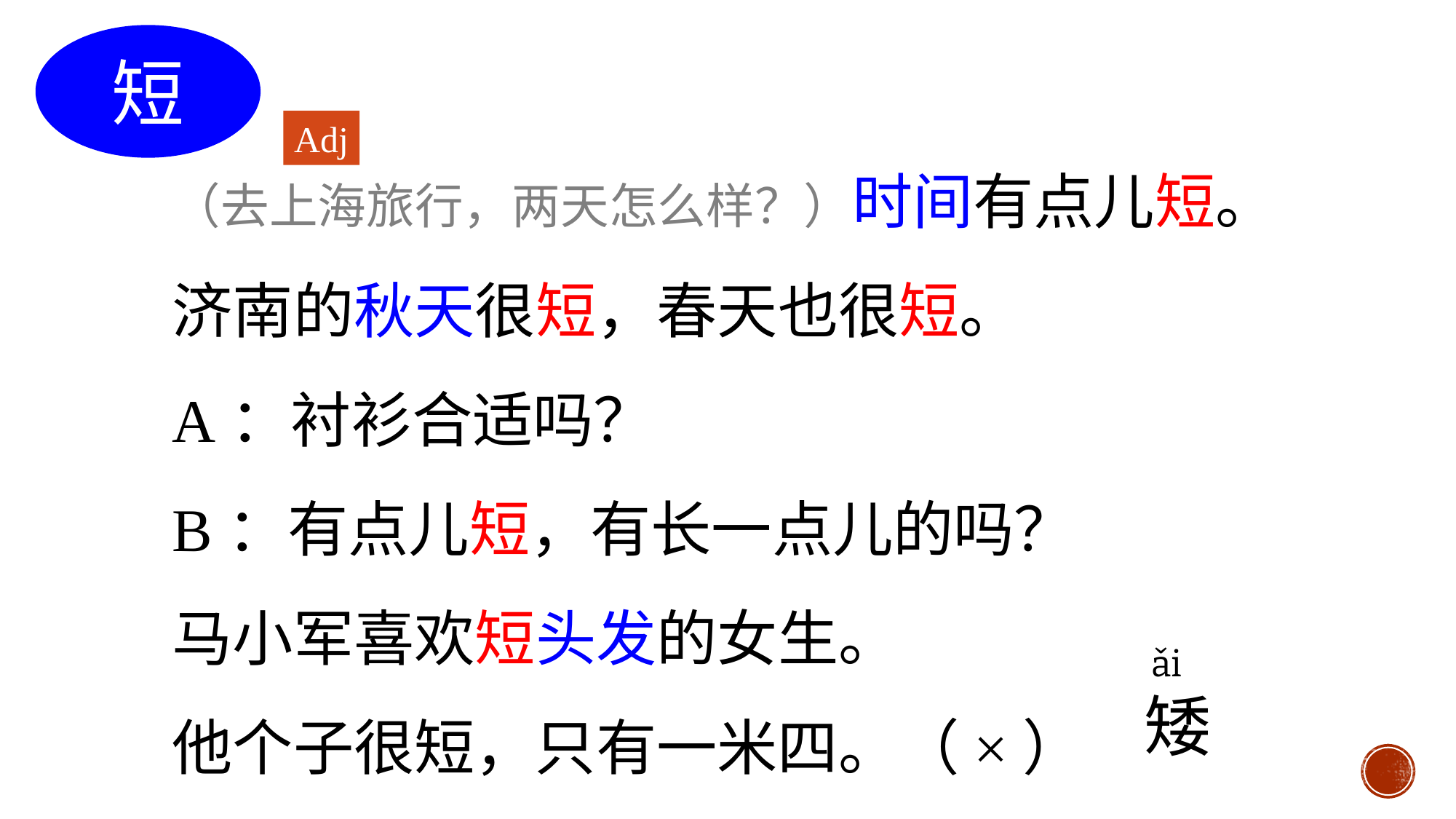

短
Adj
（去上海旅行，两天怎么样？）时间有点儿短。
济南的秋天很短，春天也很短。
A：衬衫合适吗？
B：有点儿短，有长一点儿的吗？
马小军喜欢短头发的女生。
他个子很短，只有一米四。（×）
 ǎi
矮